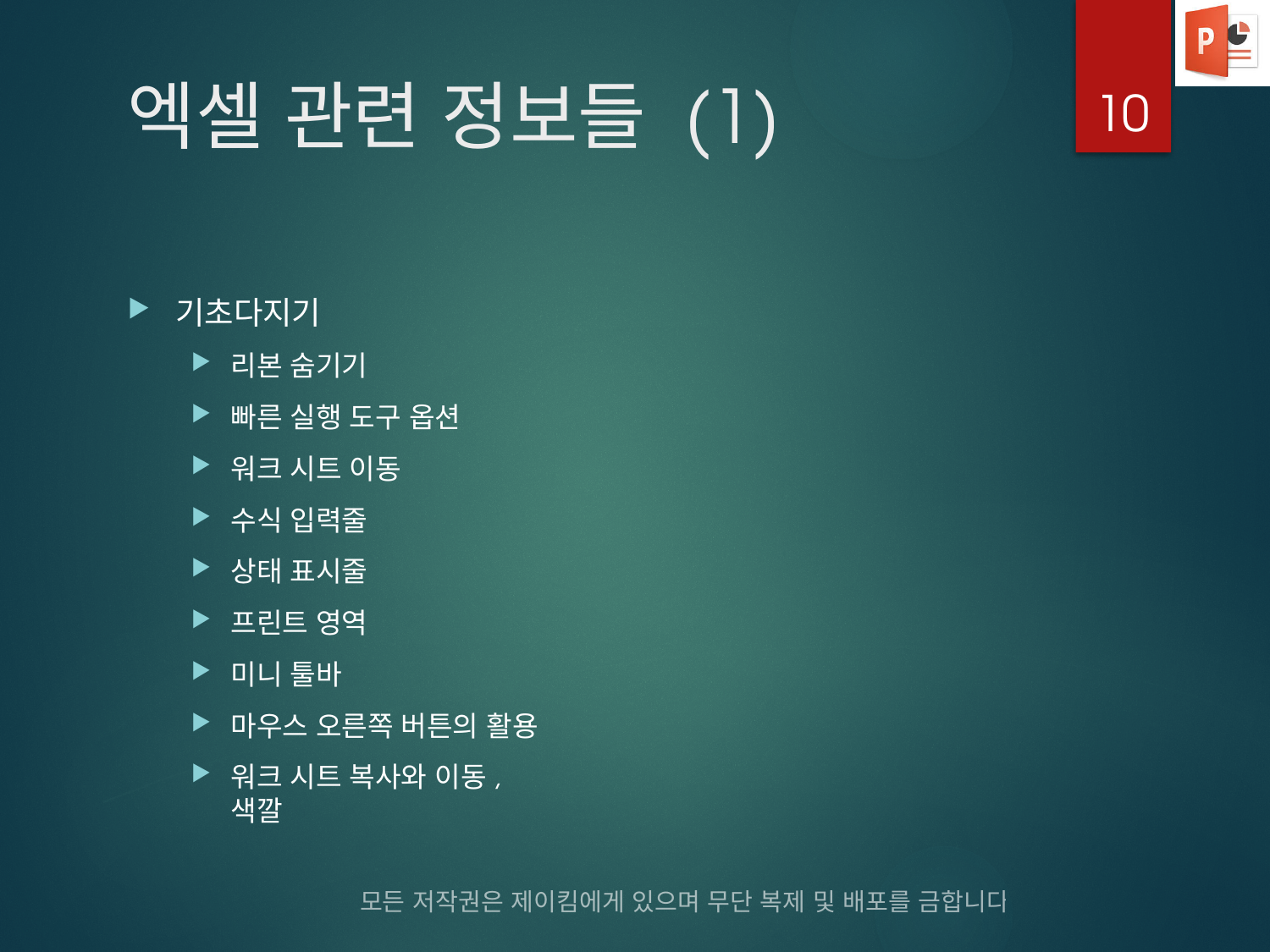

10
# 엑셀 관련 정보들 (1)

기초다지기
리본 숨기기
빠른 실행 도구 옵션
워크 시트 이동
수식 입력줄
상태 표시줄
프린트 영역
미니 툴바
마우스 오른쪽 버튼의 활용
워크 시트 복사와 이동, 색깔
모든 저작권은 제이킴에게 있으며 무단 복제 및 배포를 금합니다